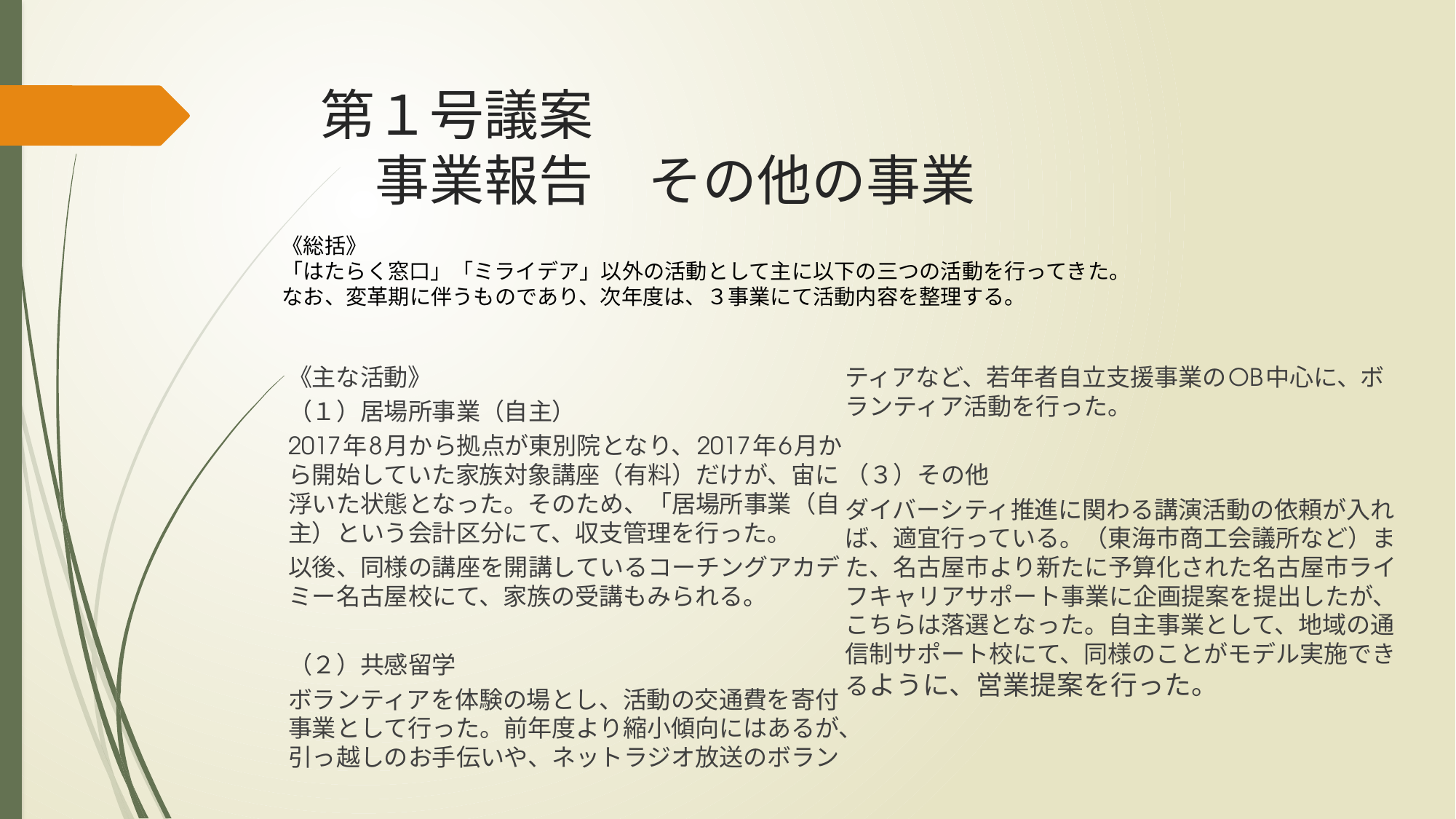

# 第１号議案 　事業報告　その他の事業
《総括》
「はたらく窓口」「ミライデア」以外の活動として主に以下の三つの活動を行ってきた。
なお、変革期に伴うものであり、次年度は、３事業にて活動内容を整理する。
《主な活動》
（１）居場所事業（自主）
2017年8月から拠点が東別院となり、2017年6月から開始していた家族対象講座（有料）だけが、宙に浮いた状態となった。そのため、「居場所事業（自主）という会計区分にて、収支管理を行った。
以後、同様の講座を開講しているコーチングアカデミー名古屋校にて、家族の受講もみられる。

（２）共感留学
ボランティアを体験の場とし、活動の交通費を寄付事業として行った。前年度より縮小傾向にはあるが、引っ越しのお手伝いや、ネットラジオ放送のボランティアなど、若年者自立支援事業のOB中心に、ボランティア活動を行った。

（３）その他
ダイバーシティ推進に関わる講演活動の依頼が入れば、適宜行っている。（東海市商工会議所など）また、名古屋市より新たに予算化された名古屋市ライフキャリアサポート事業に企画提案を提出したが、こちらは落選となった。自主事業として、地域の通信制サポート校にて、同様のことがモデル実施できるように、営業提案を行った。